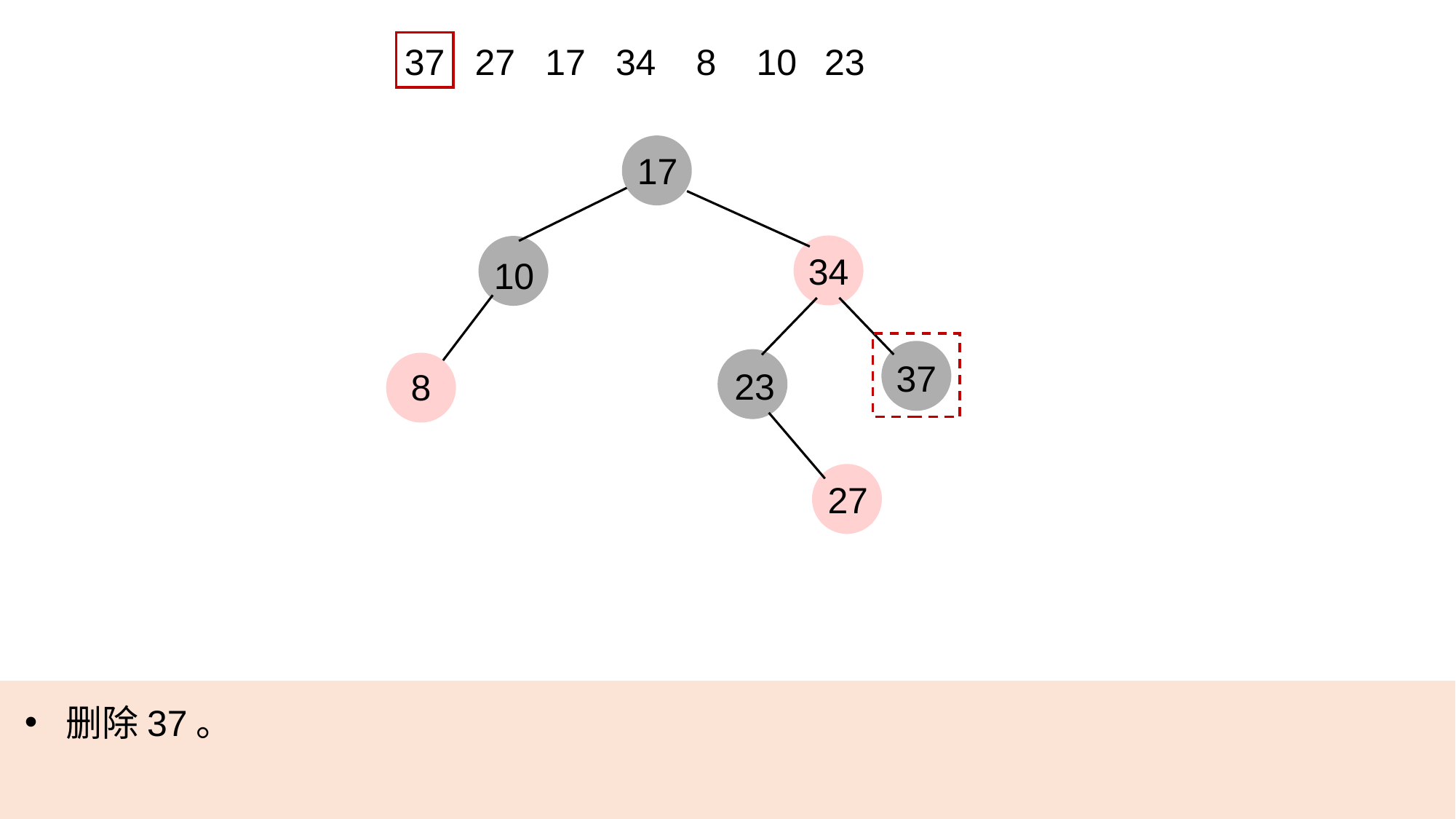

37
27
17
34
8
10
23

17

34
10

37

23
8

27

删除37。